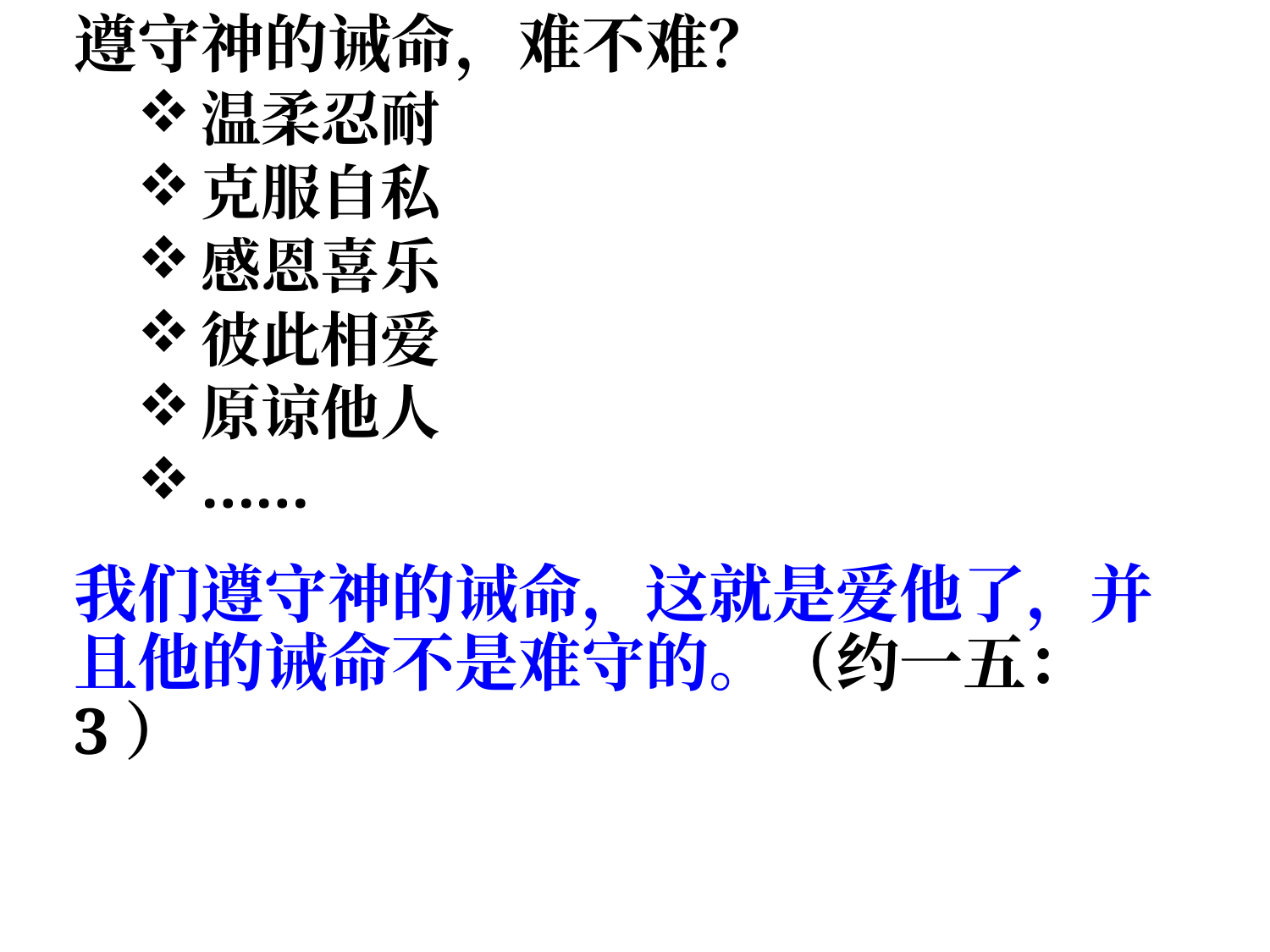

遵守神的诫命，难不难？
温柔忍耐
克服自私
感恩喜乐
彼此相爱
原谅他人
……

我们遵守神的诫命，这就是爱他了，并且他的诫命不是难守的。（约一五：3）